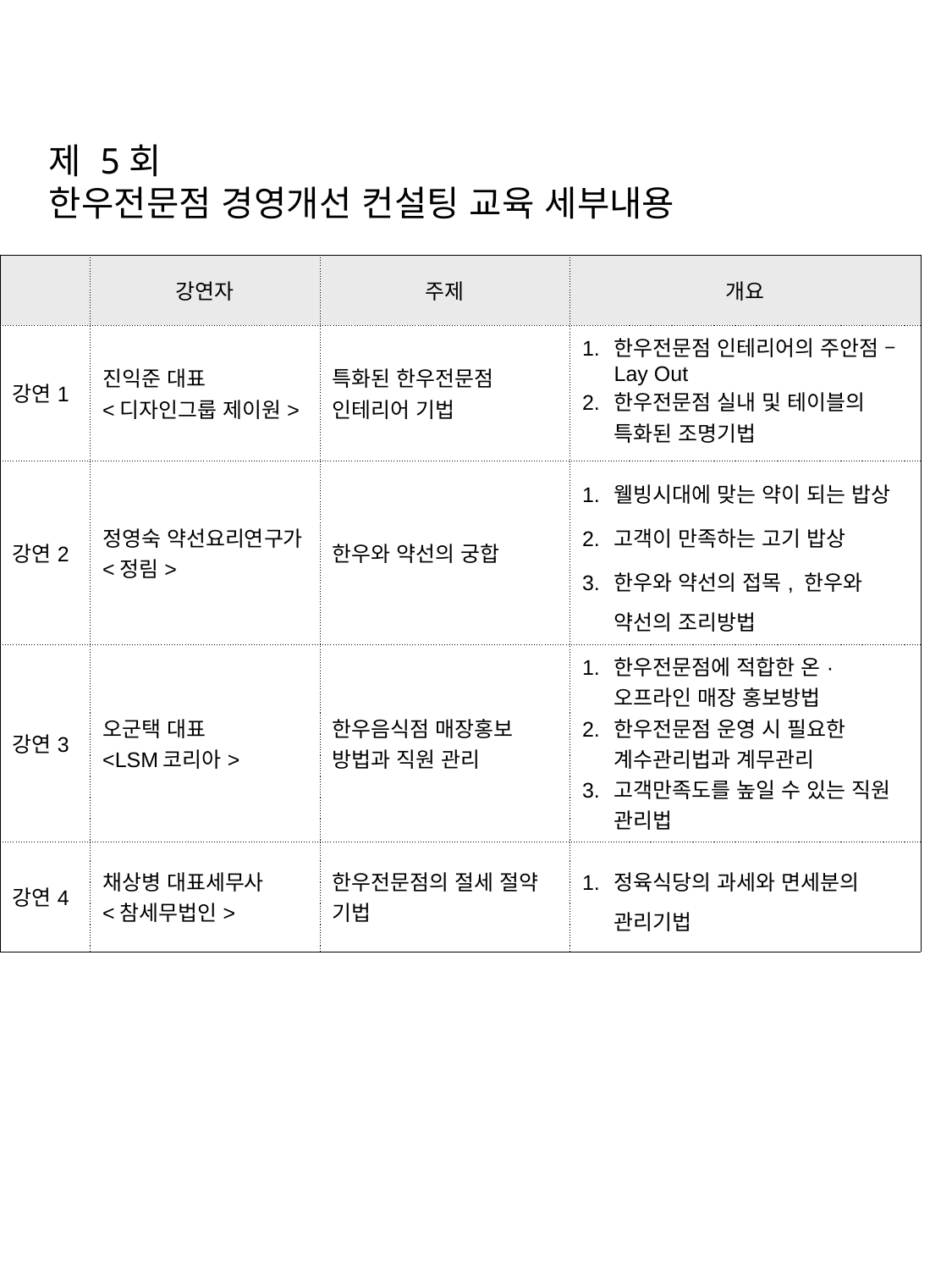

제 5회
한우전문점 경영개선 컨설팅 교육 세부내용
|  | 강연자 | 주제 | 개요 |
| --- | --- | --- | --- |
| 강연1 | 진익준 대표 <디자인그룹 제이원> | 특화된 한우전문점 인테리어 기법 | 한우전문점 인테리어의 주안점 – Lay Out 한우전문점 실내 및 테이블의 특화된 조명기법 |
| 강연2 | 정영숙 약선요리연구가 <정림> | 한우와 약선의 궁합 | 웰빙시대에 맞는 약이 되는 밥상 고객이 만족하는 고기 밥상 한우와 약선의 접목, 한우와 약선의 조리방법 |
| 강연3 | 오군택 대표 <LSM코리아> | 한우음식점 매장홍보 방법과 직원 관리 | 한우전문점에 적합한 온·오프라인 매장 홍보방법 한우전문점 운영 시 필요한 계수관리법과 계무관리 고객만족도를 높일 수 있는 직원 관리법 |
| 강연4 | 채상병 대표세무사 <참세무법인> | 한우전문점의 절세 절약 기법 | 정육식당의 과세와 면세분의 관리기법 |